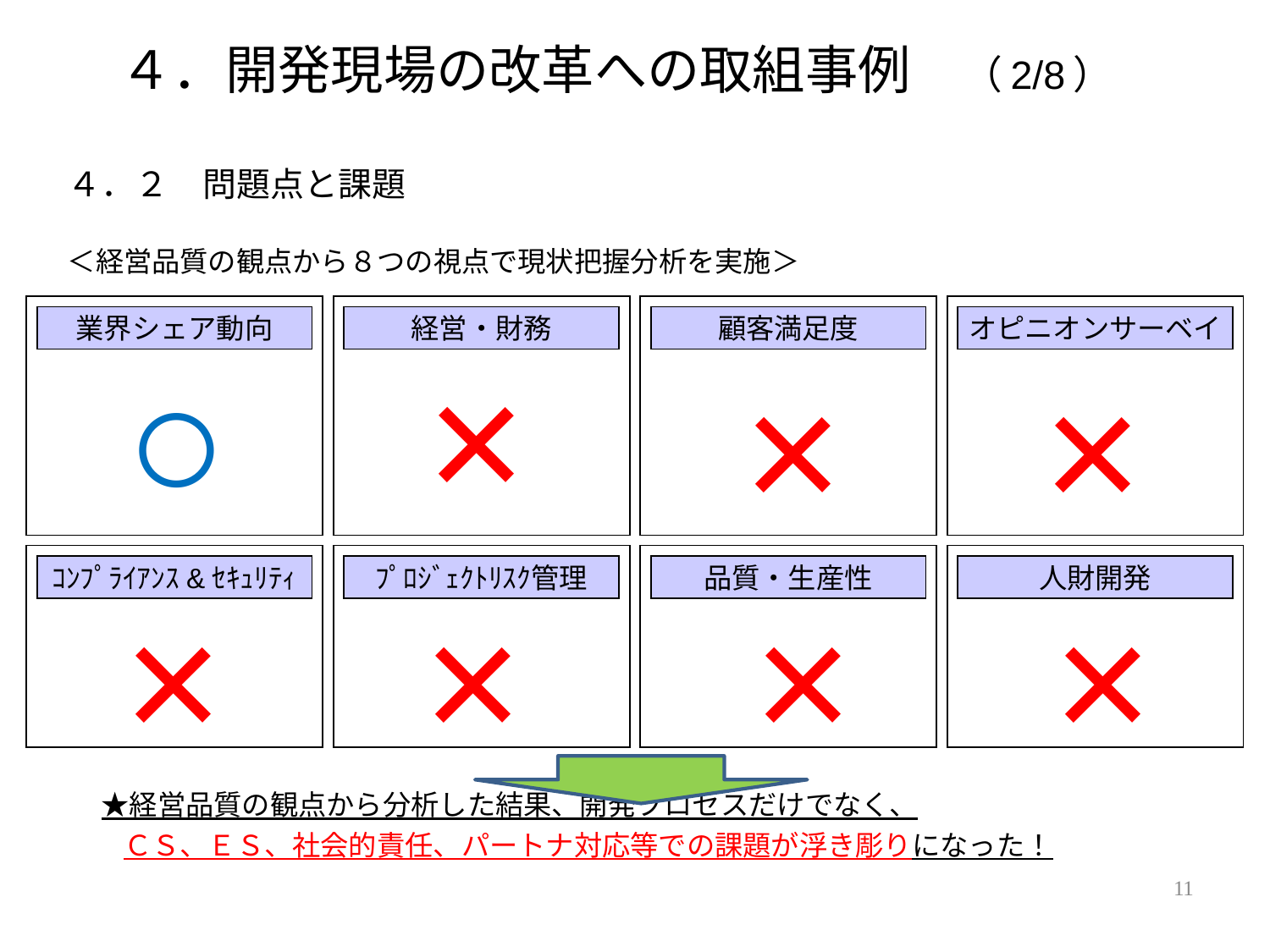

# ４．開発現場の改革への取組事例　（2/8）
４．２　問題点と課題

＜経営品質の観点から８つの視点で現状把握分析を実施＞

　★経営品質の観点から分析した結果、開発プロセスだけでなく、
　　ＣＳ、ＥＳ、社会的責任、パートナ対応等での課題が浮き彫りになった！

業界シェア動向
経営・財務
顧客満足度
オピニオンサーベイ
○
×
×
×

ｺﾝﾌﾟﾗｲｱﾝｽ&ｾｷｭﾘﾃｨ
ﾌﾟﾛｼﾞｪｸﾄﾘｽｸ管理
品質・生産性
人財開発
×
×
×
×

11